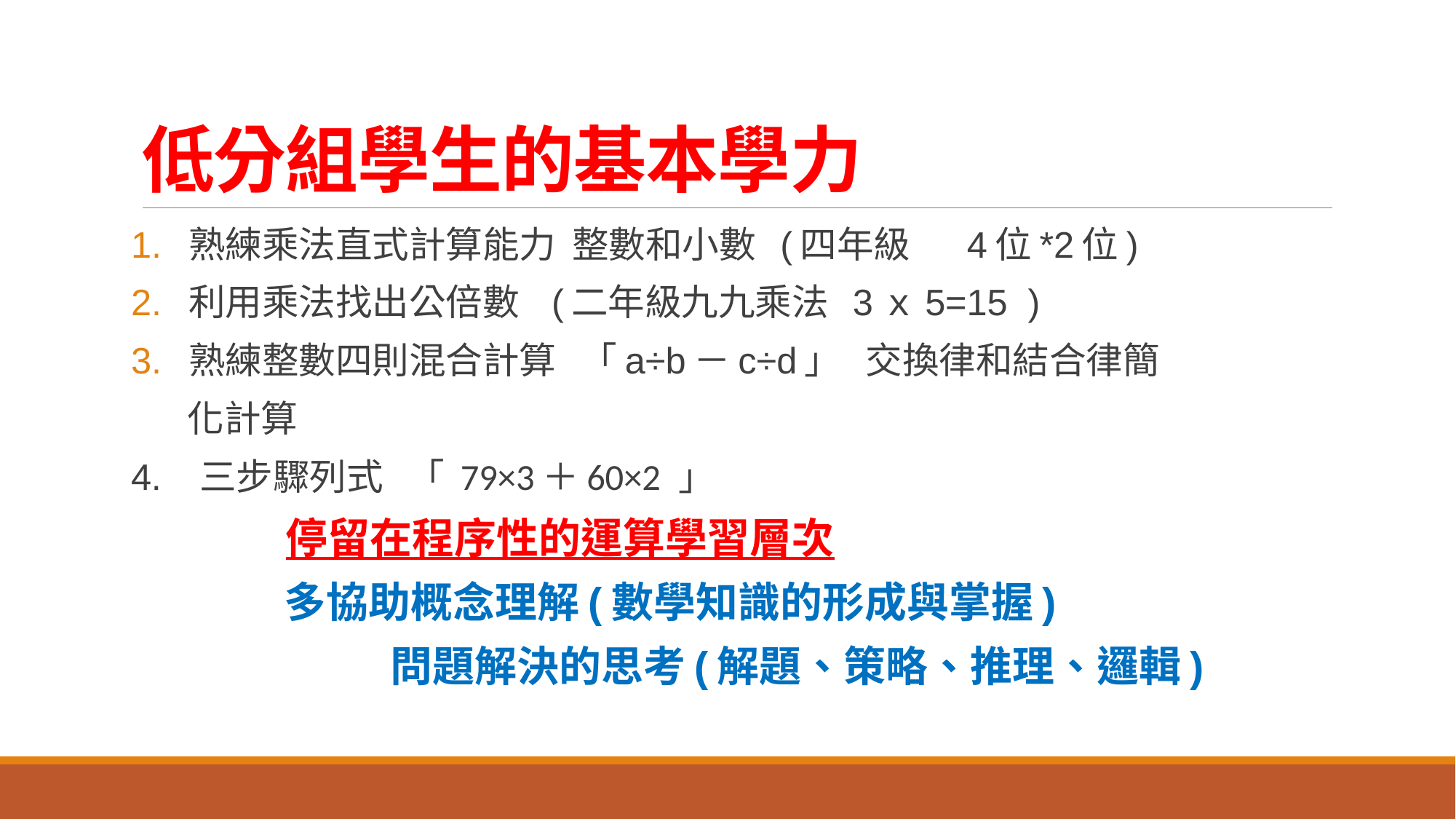

# 低分組學生的基本學力
熟練乘法直式計算能力  整數和小數  (四年級      4位*2位)
利用乘法找出公倍數   (二年級九九乘法  3ｘ5=15  )
熟練整數四則混合計算   「a÷b－c÷d」   交換律和結合律簡
      化計算
4.   三步驟列式   「 79×3＋60×2 」
                  停留在程序性的運算學習層次
               多協助概念理解(數學知識的形成與掌握)
                          問題解決的思考(解題、策略、推理、邏輯)